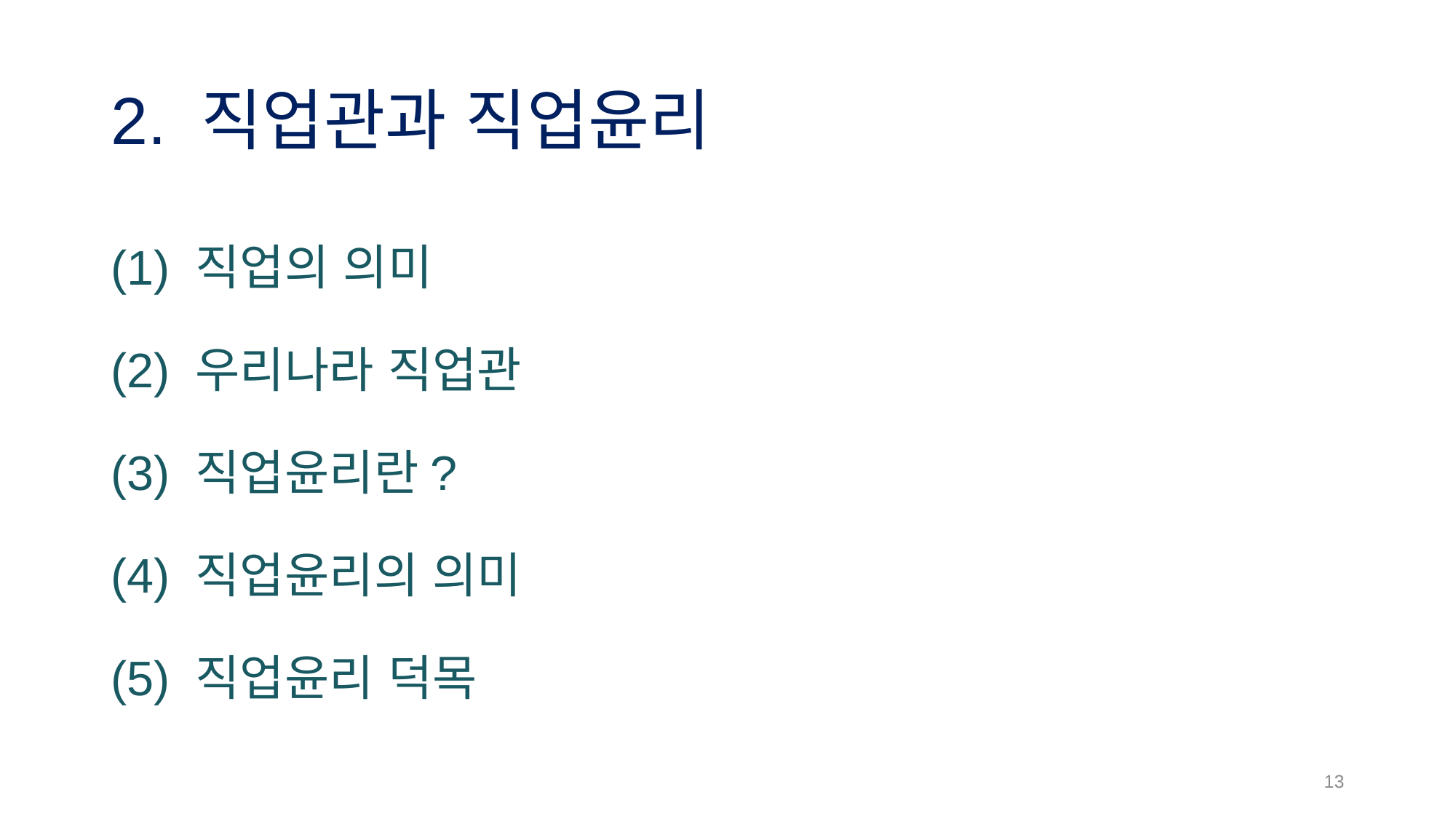

# 2. 직업관과 직업윤리
(1) 직업의 의미
(2) 우리나라 직업관
(3) 직업윤리란?
(4) 직업윤리의 의미
(5) 직업윤리 덕목
13